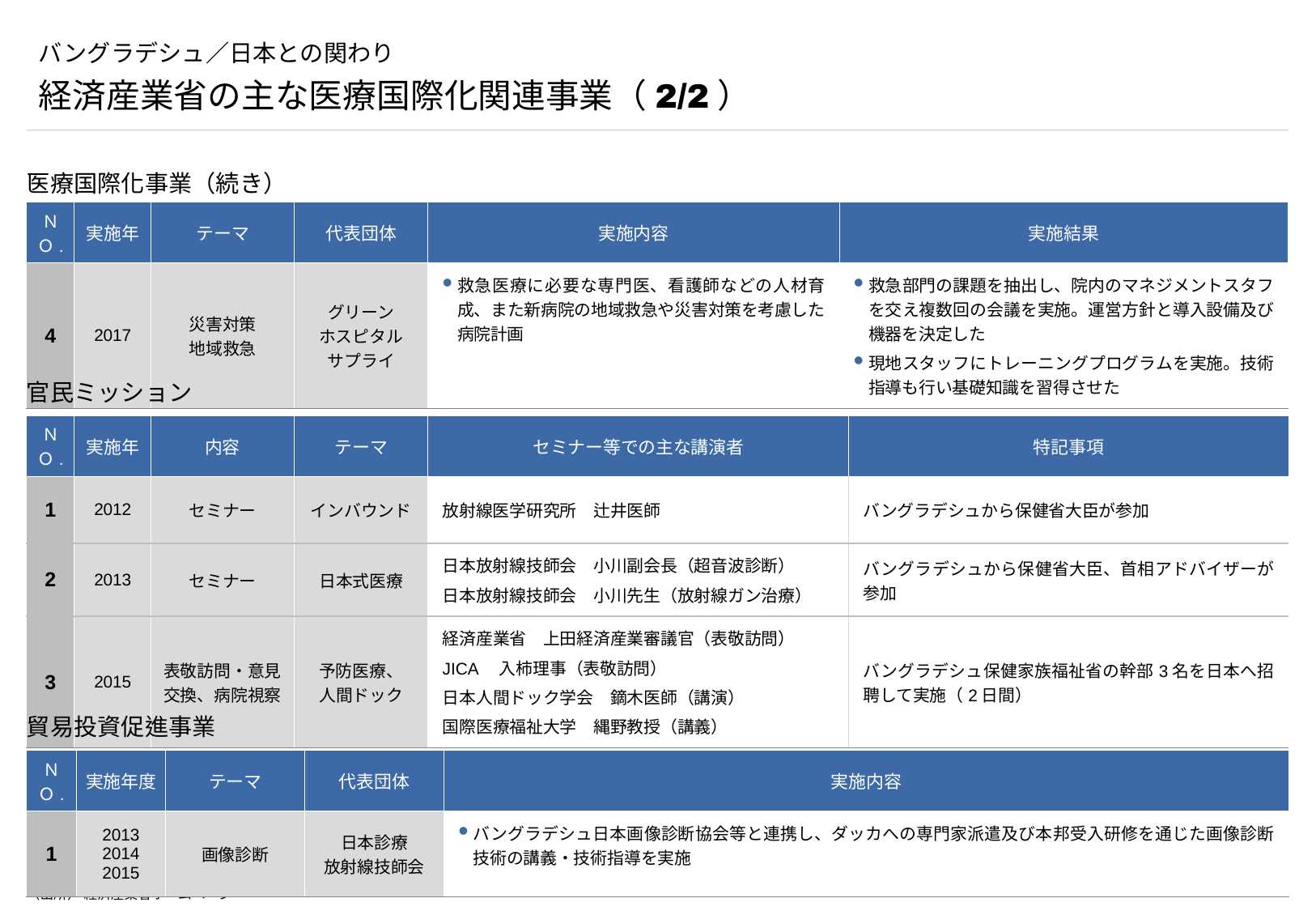

# バングラデシュ／日本との関わり
経済産業省の主な医療国際化関連事業（2/2）
医療国際化事業（続き）
| ＮＯ. | 実施年 | テーマ | 代表団体 | 実施内容 | 実施結果 |
| --- | --- | --- | --- | --- | --- |
| 4 | 2017 | 災害対策 地域救急 | グリーン ホスピタル サプライ | 救急医療に必要な専門医、看護師などの人材育成、また新病院の地域救急や災害対策を考慮した病院計画 | 救急部門の課題を抽出し、院内のマネジメントスタフを交え複数回の会議を実施。運営方針と導入設備及び機器を決定した 現地スタッフにトレーニングプログラムを実施。技術指導も行い基礎知識を習得させた |
官民ミッション
| ＮＯ. | 実施年 | 内容 | テーマ | セミナー等での主な講演者 | 特記事項 |
| --- | --- | --- | --- | --- | --- |
| 1 | 2012 | セミナー | インバウンド | 放射線医学研究所　辻井医師 | バングラデシュから保健省大臣が参加 |
| 2 | 2013 | セミナー | 日本式医療 | 日本放射線技師会　小川副会長（超音波診断） 日本放射線技師会　小川先生（放射線ガン治療） | バングラデシュから保健省大臣、首相アドバイザーが参加 |
| 3 | 2015 | 表敬訪問・意見交換、病院視察 | 予防医療、 人間ドック | 経済産業省　上田経済産業審議官（表敬訪問） JICA　入柿理事（表敬訪問） 日本人間ドック学会　鏑木医師（講演） 国際医療福祉大学　縄野教授（講義） | バングラデシュ保健家族福祉省の幹部3名を日本へ招聘して実施（2日間） |
貿易投資促進事業
| ＮＯ. | 実施年度 | テーマ | 代表団体 | 実施内容 |
| --- | --- | --- | --- | --- |
| 1 | 2013 2014 2015 | 画像診断 | 日本診療 放射線技師会 | バングラデシュ日本画像診断協会等と連携し、ダッカへの専門家派遣及び本邦受入研修を通じた画像診断技術の講義・技術指導を実施 |
（出所） 経済産業省ホームページ